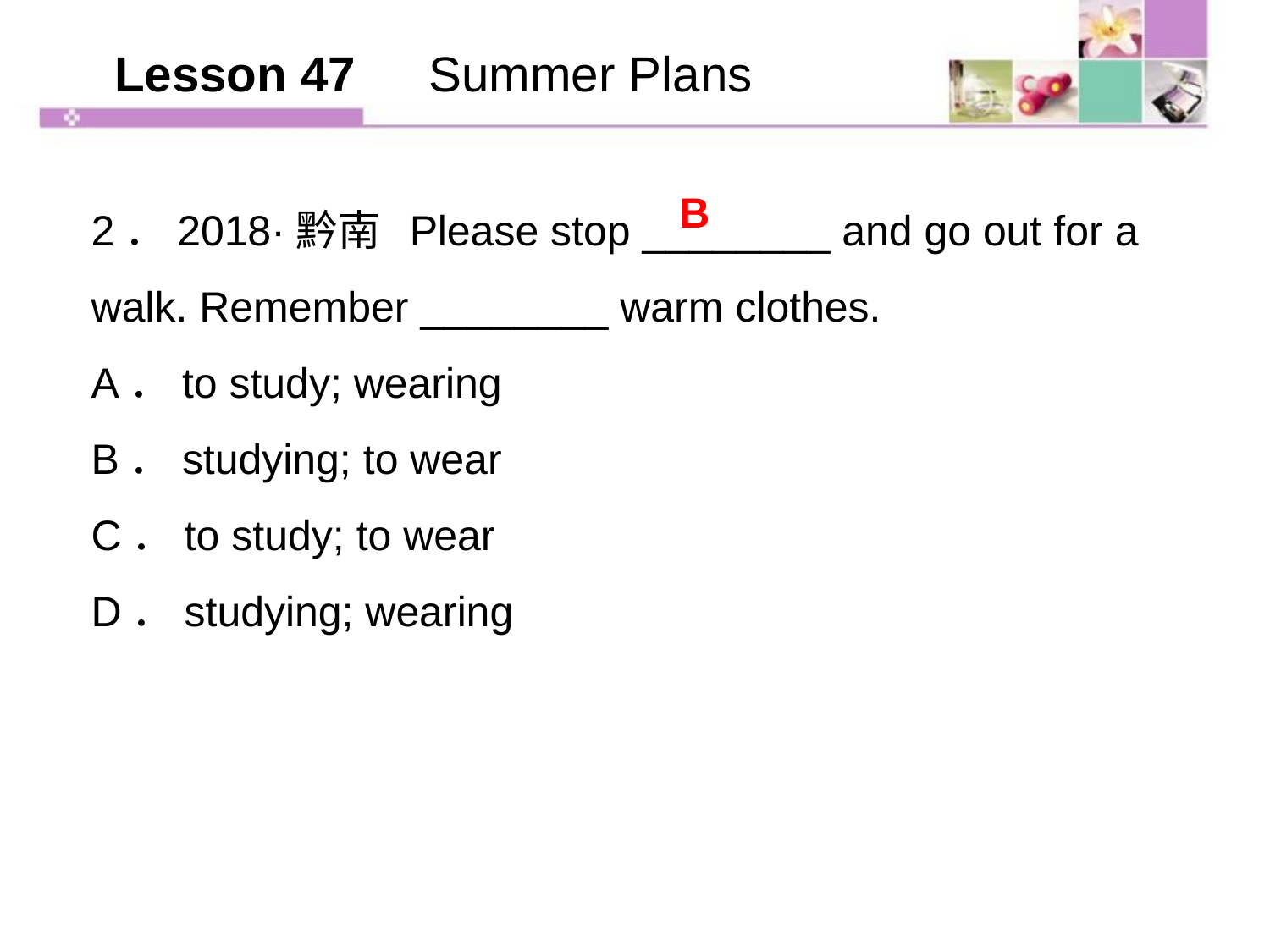

Lesson 47　Summer Plans
2．2018·黔南  Please stop ________ and go out for a walk. Remember ________ warm clothes.
A．to study; wearing
B．studying; to wear
C．to study; to wear
D．studying; wearing
B